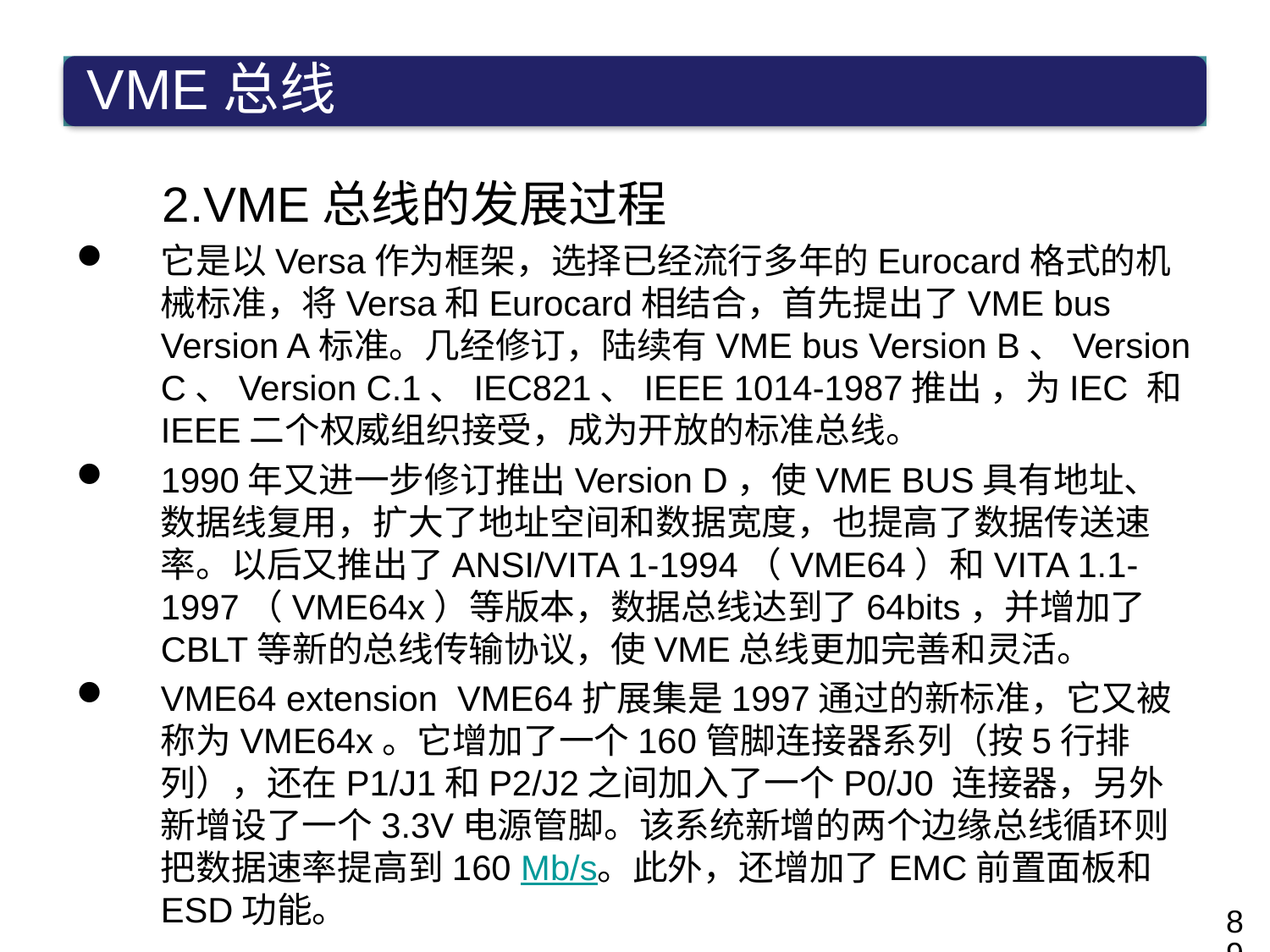

VME总线
VME总线的发展过程
它是以Versa作为框架，选择已经流行多年的Eurocard格式的机械标准，将Versa和Eurocard相结合，首先提出了VME bus Version A标准。几经修订，陆续有VME bus Version B、Version C、Version C.1、IEC821、IEEE 1014-1987推出 ，为IEC 和IEEE二个权威组织接受，成为开放的标准总线。
1990年又进一步修订推出Version D，使VME BUS具有地址、数据线复用，扩大了地址空间和数据宽度，也提高了数据传送速率。以后又推出了ANSI/VITA 1-1994（VME64）和VITA 1.1-1997（VME64x）等版本，数据总线达到了64bits，并增加了CBLT等新的总线传输协议，使VME总线更加完善和灵活。
VME64 extension  VME64扩展集是1997通过的新标准，它又被称为VME64x。它增加了一个160管脚连接器系列（按5行排列），还在P1/J1和P2/J2之间加入了一个P0/J0 连接器，另外新增设了一个3.3V电源管脚。该系统新增的两个边缘总线循环则把数据速率提高到160 Mb/s。此外，还增加了EMC前置面板和ESD功能。
89